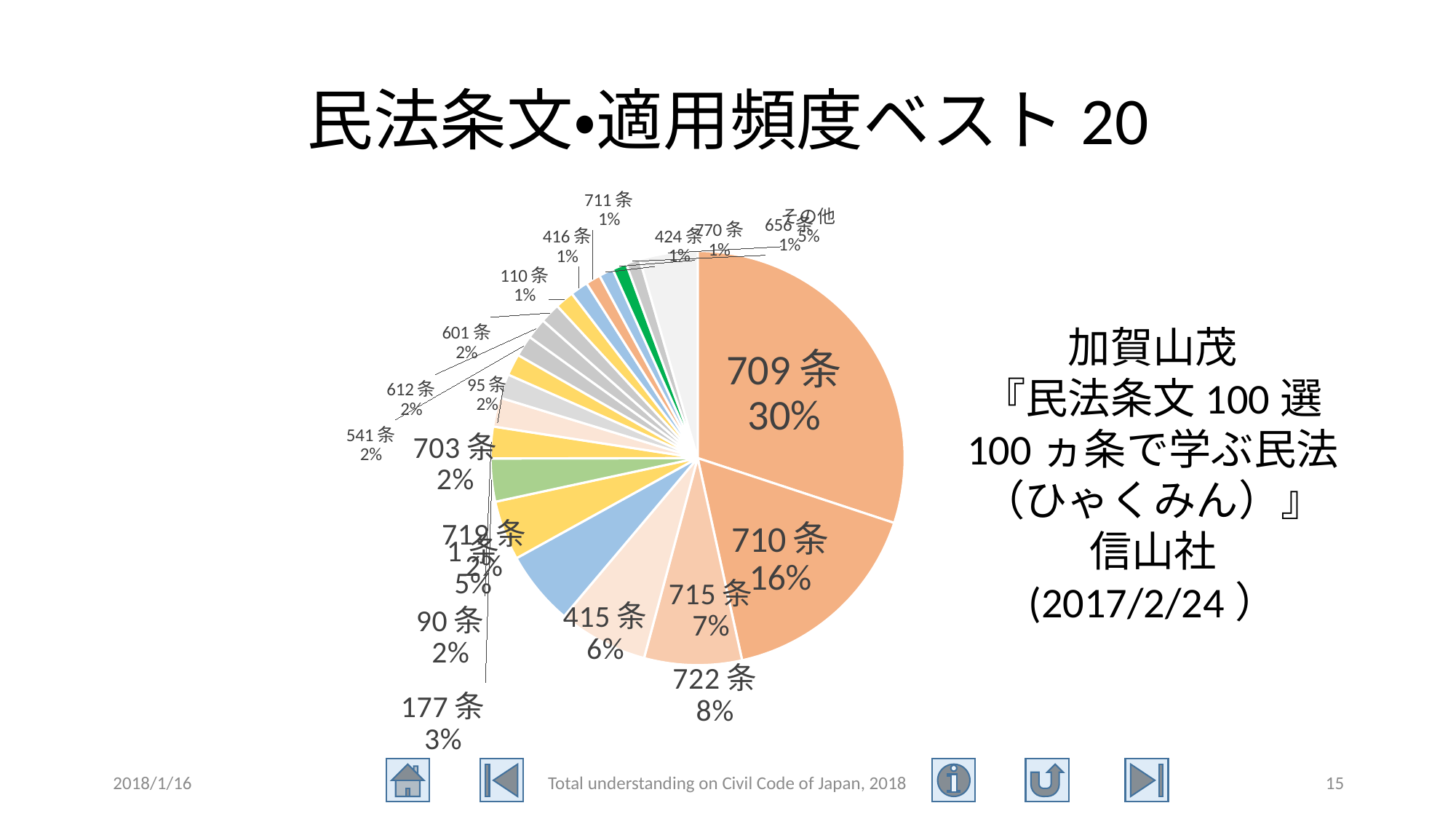

# 民法条文・適用頻度ベスト20

### Chart

| Category |  |
|---|---|
| 709条 | 14984.0 |
| 710条 | 8206.0 |
| 722条 | 3797.0 |
| 715条 | 3482.0 |
| 415条 | 2890.0 |
| 1条 | 2317.0 |
| 177条 | 1673.0 |
| 90条 | 1231.0 |
| 719条 | 1136.0 |
| 703条 | 937.0 |
| 95条 | 840.0 |
| 541条 | 820.0 |
| 612条 | 810.0 |
| 601条 | 782.0 |
| 110条 | 735.0 |
| 416条 | 689.0 |
| 711条 | 576.0 |
| 424条 | 564.0 |
| 770条 | 556.0 |
| 656条 | 542.0 |
| その他 | 2253.0 |
加賀山茂
『民法条文100選
100ヵ条で学ぶ民法
（ひゃくみん）』
信山社
(2017/2/24）
2018/1/16
Total understanding on Civil Code of Japan, 2018
15